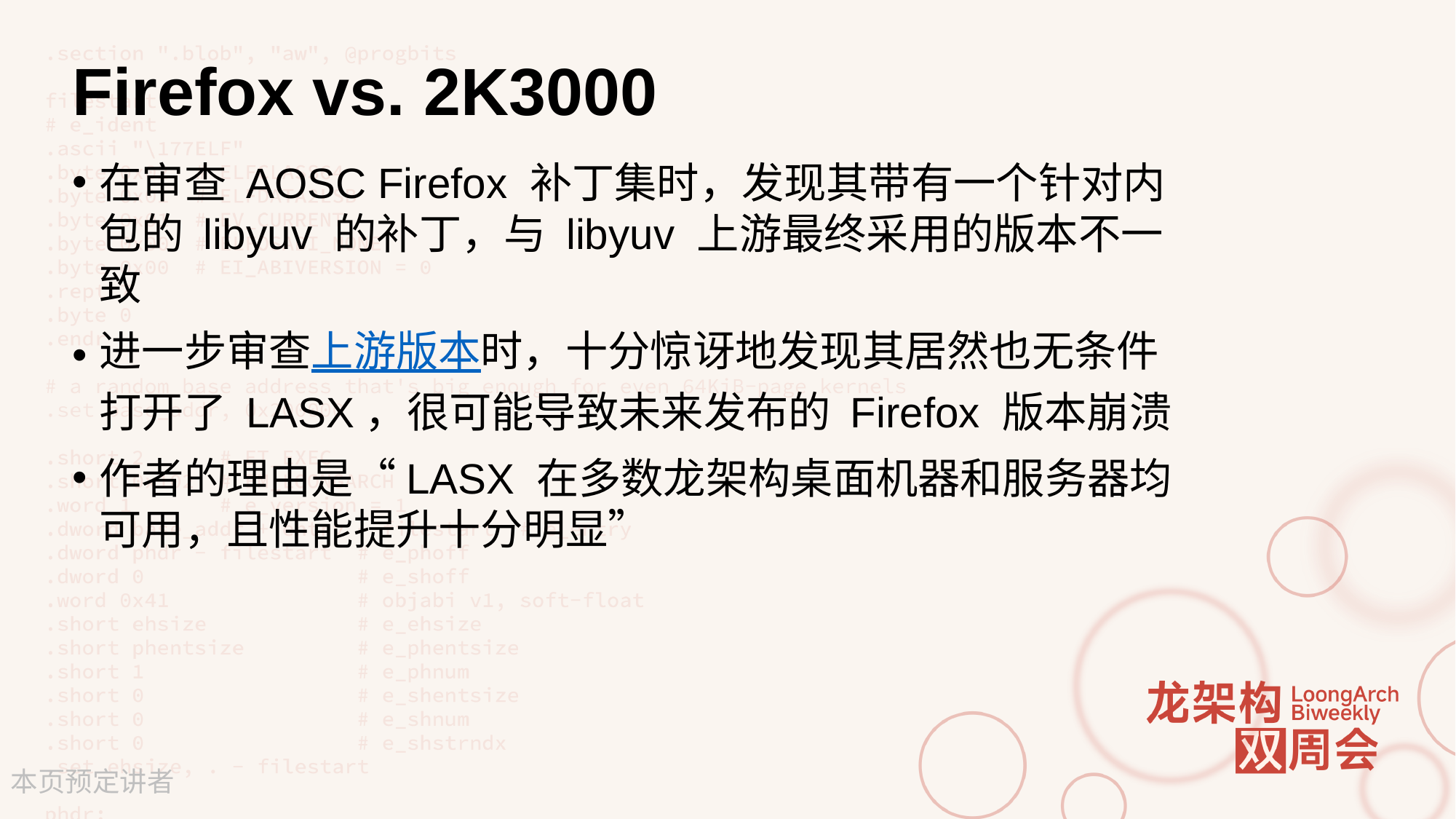

# Firefox vs. 2K3000
在审查 AOSC Firefox 补丁集时，发现其带有一个针对内包的 libyuv 的补丁，与 libyuv 上游最终采用的版本不一致
进一步审查上游版本时，十分惊讶地发现其居然也无条件打开了 LASX，很可能导致未来发布的 Firefox 版本崩溃
作者的理由是“LASX 在多数龙架构桌面机器和服务器均可用，且性能提升十分明显”